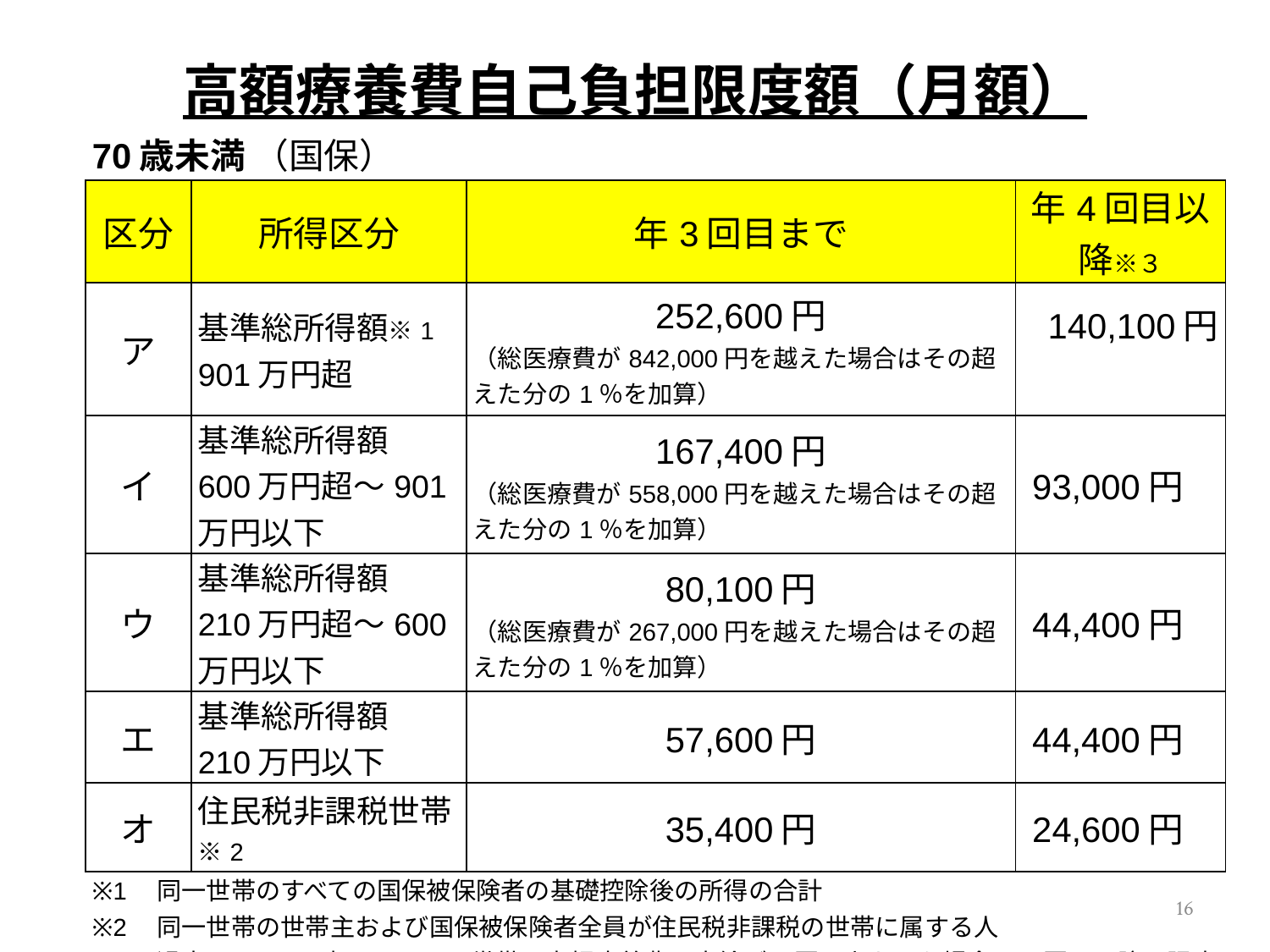

# 高額療養費自己負担限度額（月額）
| 70歳未満 （国保） |  |  |  |
| --- | --- | --- | --- |
| 区分 | 所得区分 | 年3回目まで | 年4回目以降※３ |
| ア | 基準総所得額※1 901万円超 | 252,600円 （総医療費が842,000円を越えた場合はその超えた分の1％を加算） | 140,100円 |
| イ | 基準総所得額 600万円超～901万円以下 | 167,400円 （総医療費が558,000円を越えた場合はその超えた分の1％を加算） | 93,000円 |
| ウ | 基準総所得額 210万円超～600万円以下 | 80,100円 （総医療費が267,000円を越えた場合はその超えた分の1％を加算） | 44,400円 |
| エ | 基準総所得額 210万円以下 | 57,600円 | 44,400円 |
| オ | 住民税非課税世帯※2 | 35,400円 | 24,600円 |
| ※1　同一世帯のすべての国保被保険者の基礎控除後の所得の合計 |  |  |  |
| ※2　同一世帯の世帯主および国保被保険者全員が住民税非課税の世帯に属する人 ※3　過去12ヶ月以内に、1つの世帯で高額療養費の支給が3回以上あった場合、4回目以降の限度額。 |  |  |  |
16